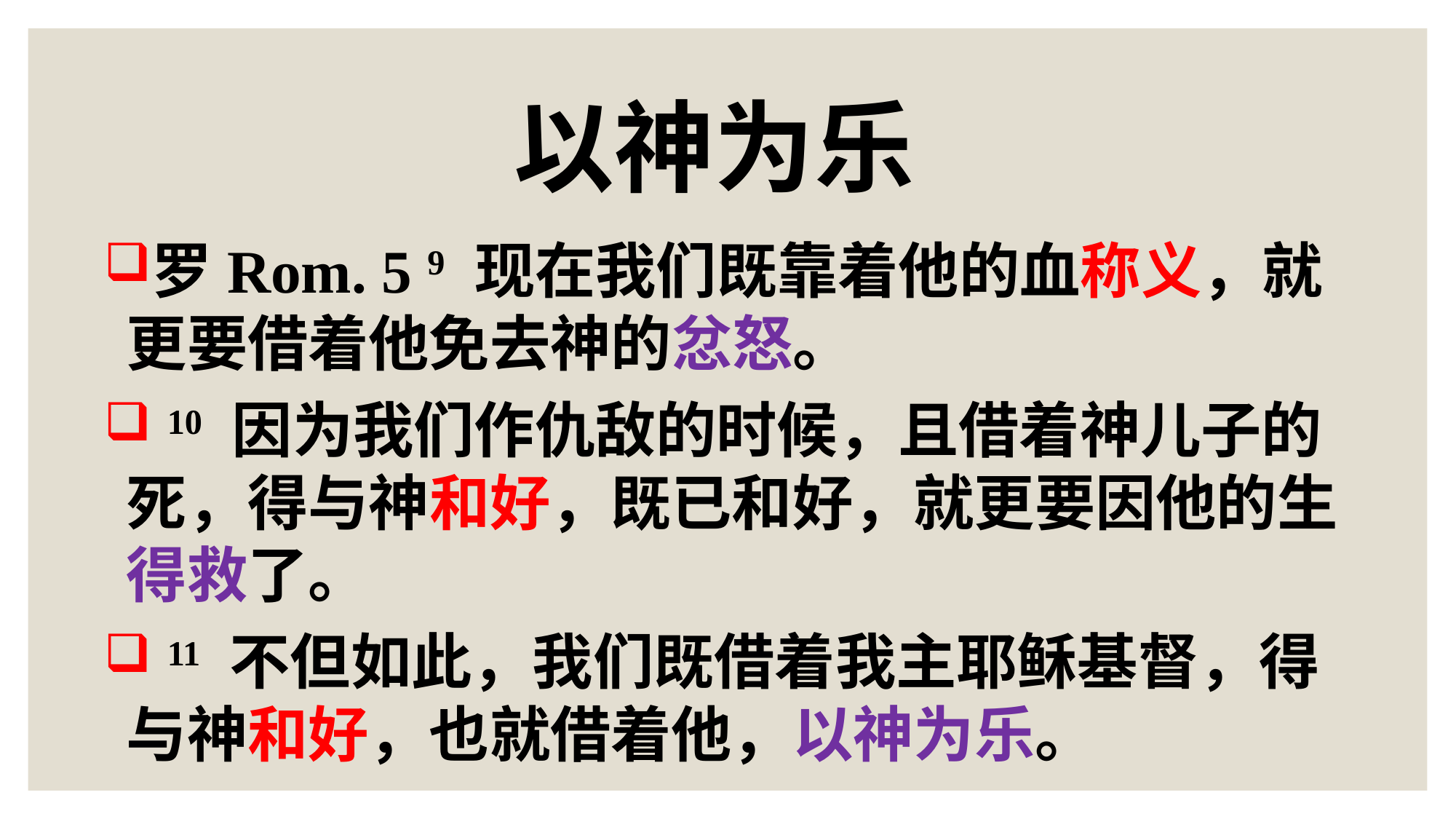

# 以神为乐
罗Rom. 5 9 现在我们既靠着他的血称义，就更要借着他免去神的忿怒。
 10 因为我们作仇敌的时候，且借着神儿子的死，得与神和好，既已和好，就更要因他的生得救了。
 11 不但如此，我们既借着我主耶稣基督，得与神和好，也就借着他，以神为乐。